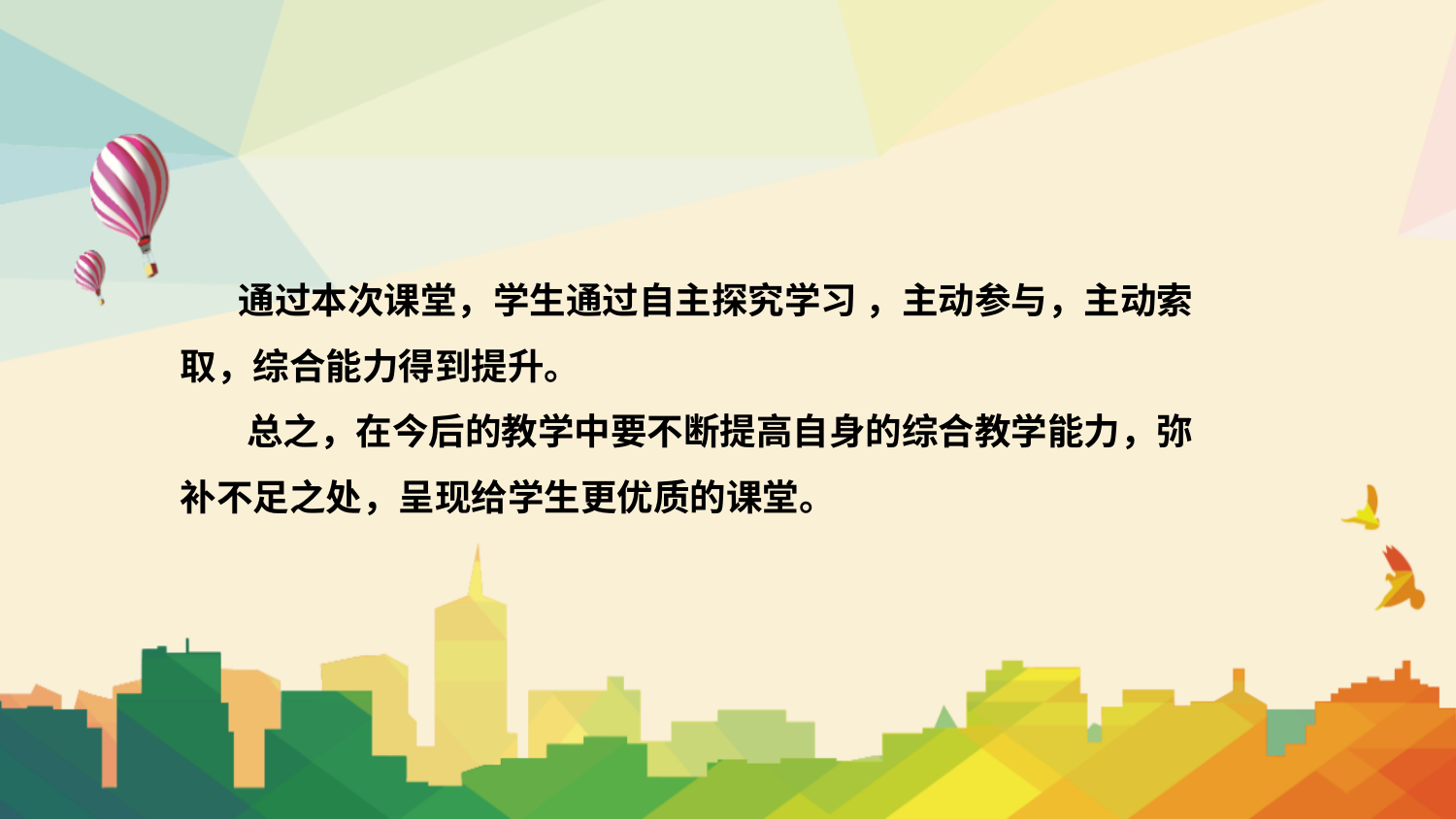

通过本次课堂，学生通过自主探究学习 ，主动参与，主动索取，综合能力得到提升。
       总之，在今后的教学中要不断提高自身的综合教学能力，弥补不足之处，呈现给学生更优质的课堂。